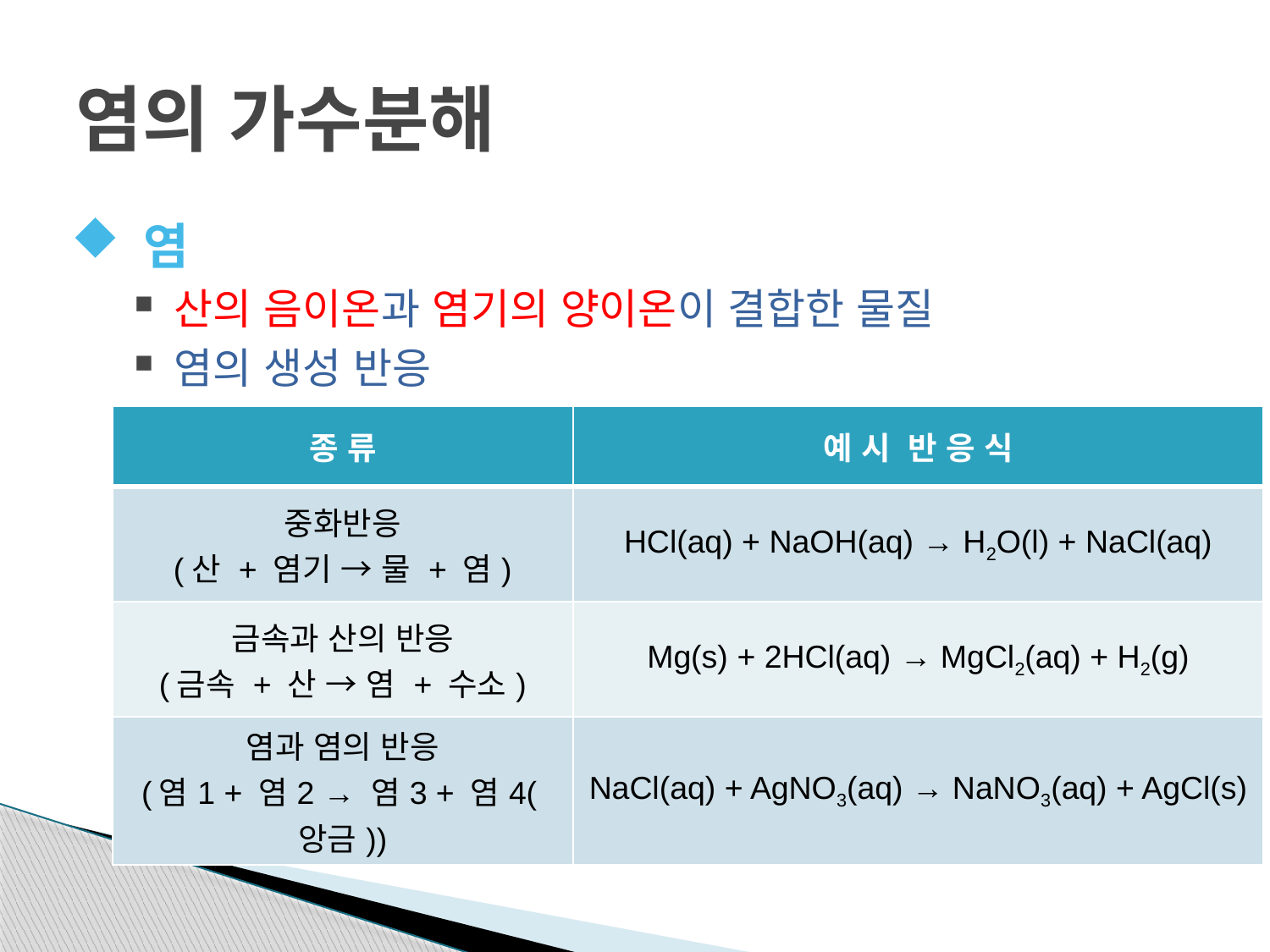

# 염의 가수분해
 염
산의 음이온과 염기의 양이온이 결합한 물질
염의 생성 반응
| 종 류 | 예 시 반 응 식 |
| --- | --- |
| 중화반응 (산 + 염기 → 물 + 염) | HCl(aq) + NaOH(aq) → H2O(l) + NaCl(aq) |
| 금속과 산의 반응 (금속 + 산 → 염 + 수소) | Mg(s) + 2HCl(aq) → MgCl2(aq) + H2(g) |
| 염과 염의 반응 (염1 + 염2 → 염3 + 염4(앙금)) | NaCl(aq) + AgNO3(aq) → NaNO3(aq) + AgCl(s) |